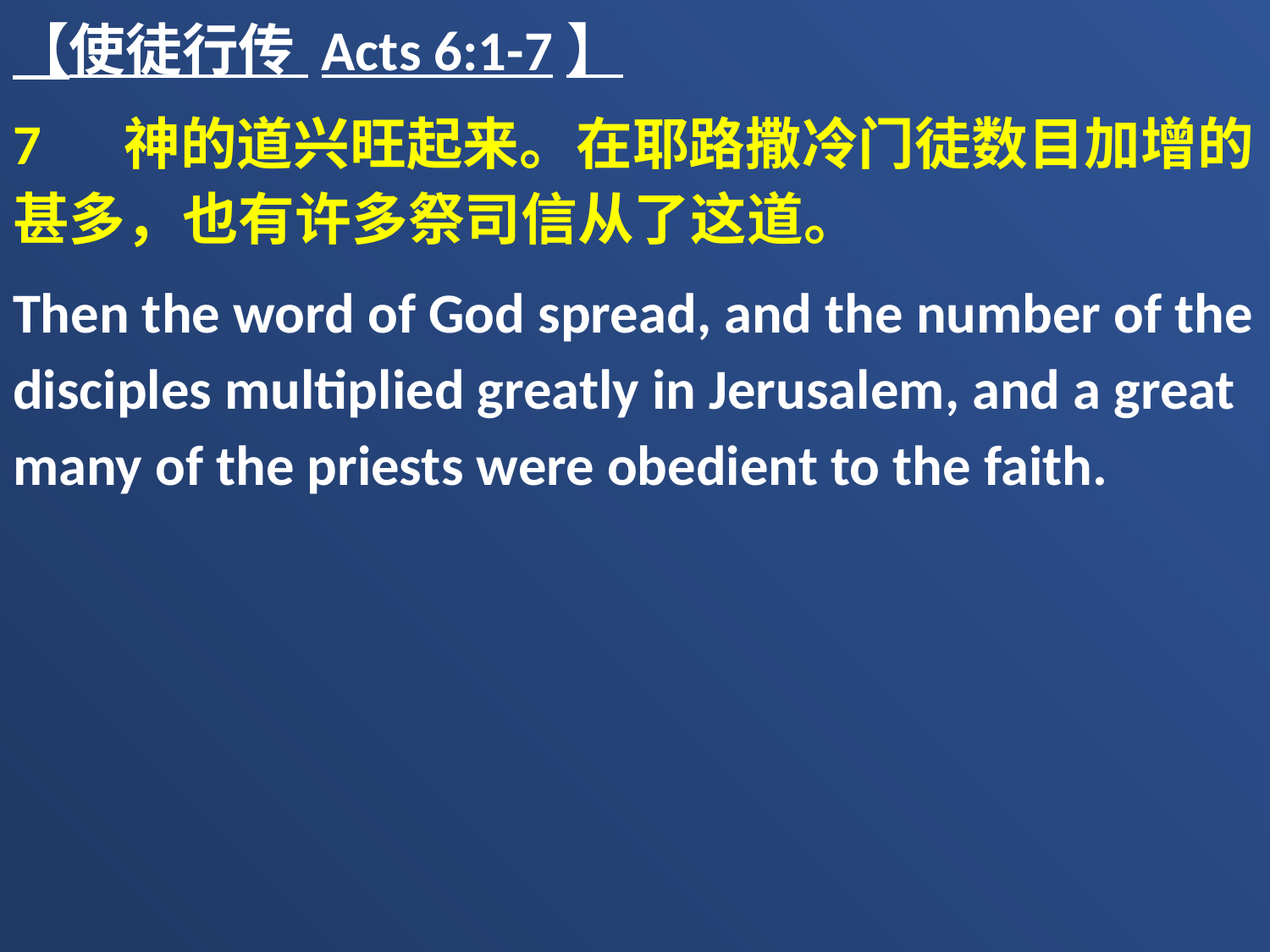

【使徒行传 Acts 6:1-7】
7 　神的道兴旺起来。在耶路撒冷门徒数目加增的甚多，也有许多祭司信从了这道。
Then the word of God spread, and the number of the disciples multiplied greatly in Jerusalem, and a great many of the priests were obedient to the faith.